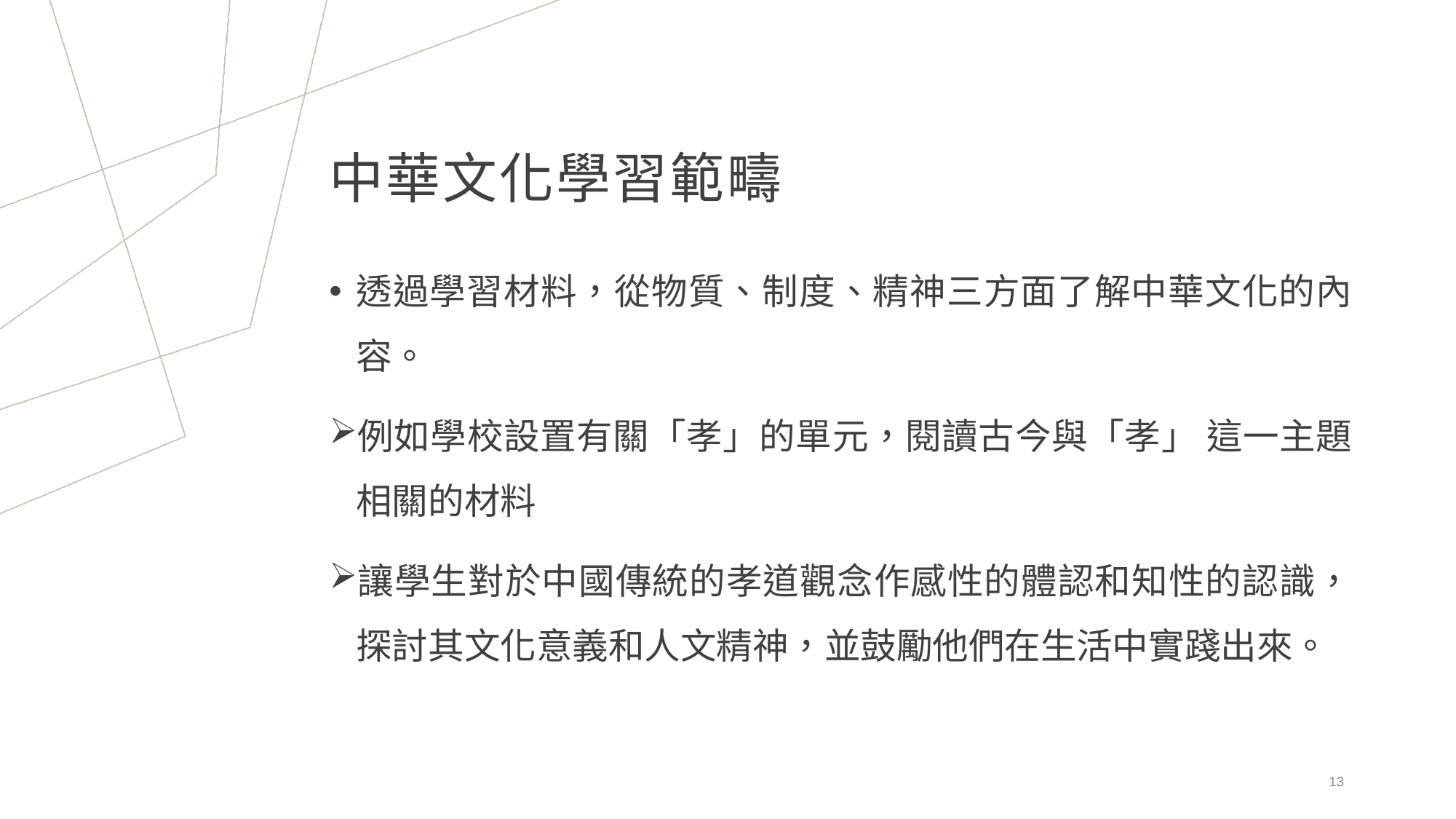

# 中華文化學習範疇
透過學習材料，從物質、制度、精神三方面了解中華文化的內容。
例如學校設置有關「孝」的單元，閱讀古今與「孝」 這⼀主題相關的材料
讓學生對於中國傳統的孝道觀念作感性的體認和知性的認識，探討其文化意義和人文精神，並鼓勵他們在生活中實踐出來。
13